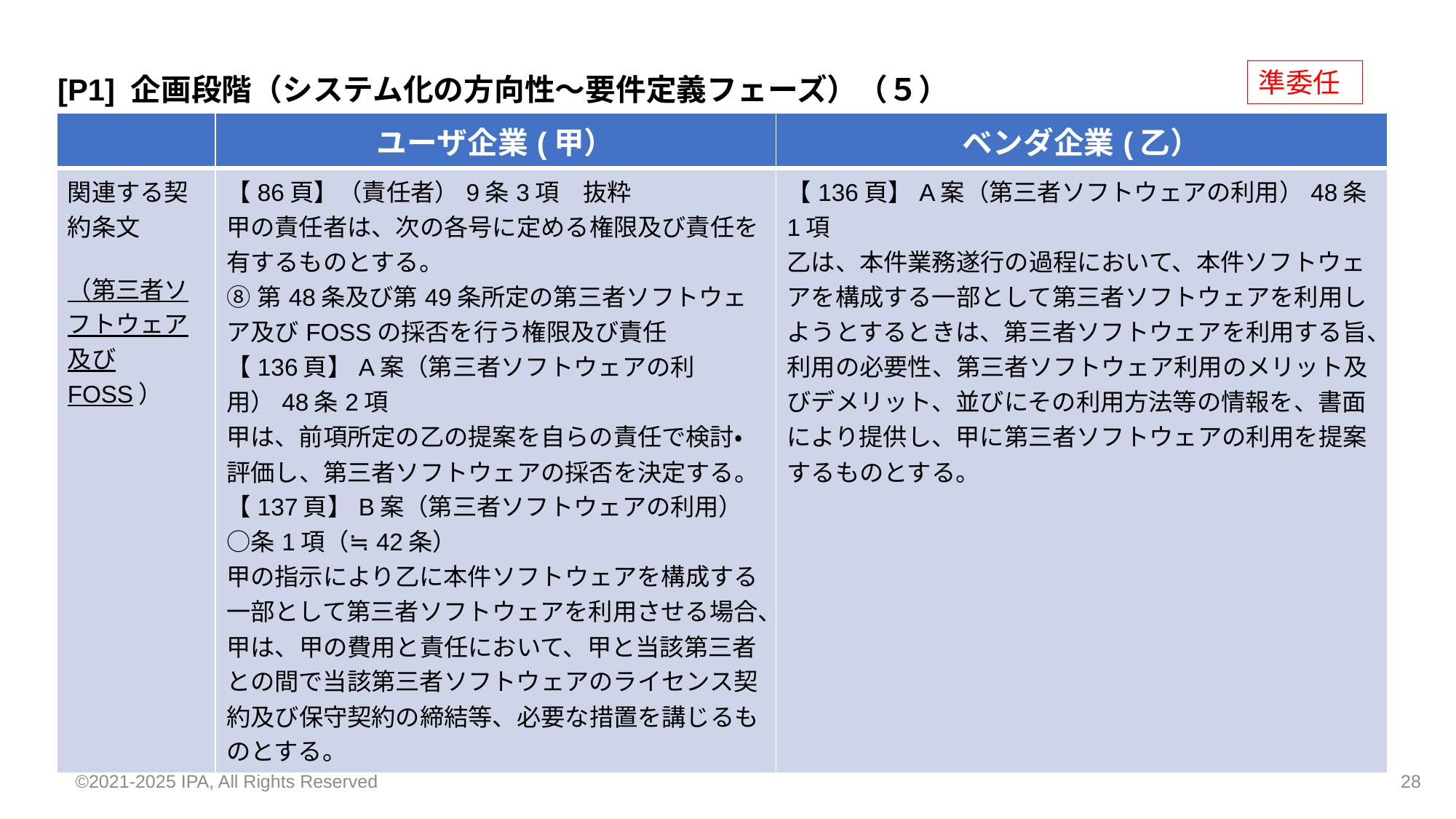

準委任
[P1] 企画段階（システム化の方向性～要件定義フェーズ）（５）
|  | ユーザ企業(甲） | ベンダ企業(乙） |
| --- | --- | --- |
| 関連する契約条文 （第三者ソフトウェア 及びFOSS） | 【86頁】（責任者）9条3項　抜粋 甲の責任者は、次の各号に定める権限及び責任を有するものとする。 ⑧第48条及び第49条所定の第三者ソフトウェア及びFOSSの採否を行う権限及び責任 【136頁】A案（第三者ソフトウェアの利用）48条2項 甲は、前項所定の乙の提案を自らの責任で検討・評価し、第三者ソフトウェアの採否を決定する。 【137頁】B案（第三者ソフトウェアの利用）○条1項（≒42条） 甲の指示により乙に本件ソフトウェアを構成する一部として第三者ソフトウェアを利用させる場合、甲は、甲の費用と責任において、甲と当該第三者との間で当該第三者ソフトウェアのライセンス契約及び保守契約の締結等、必要な措置を講じるものとする。 | 【136頁】A案（第三者ソフトウェアの利用）48条1項 乙は、本件業務遂行の過程において、本件ソフトウェアを構成する一部として第三者ソフトウェアを利用しようとするときは、第三者ソフトウェアを利用する旨、利用の必要性、第三者ソフトウェア利用のメリット及びデメリット、並びにその利用方法等の情報を、書面により提供し、甲に第三者ソフトウェアの利用を提案するものとする。 |
©2021-2025 IPA, All Rights Reserved
28